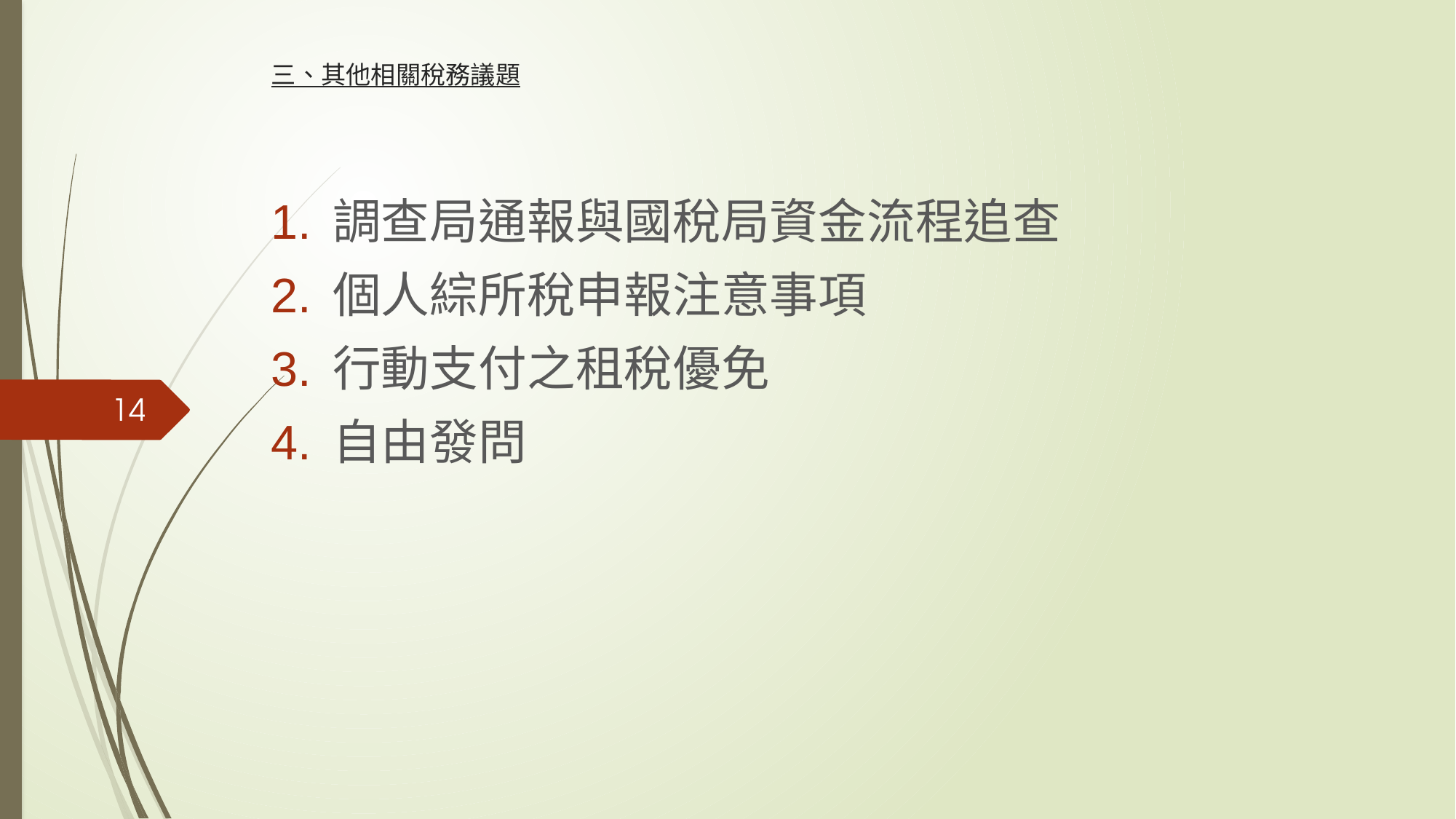

# 三、其他相關稅務議題
調查局通報與國稅局資金流程追查
個人綜所稅申報注意事項
行動支付之租稅優免
自由發問

14